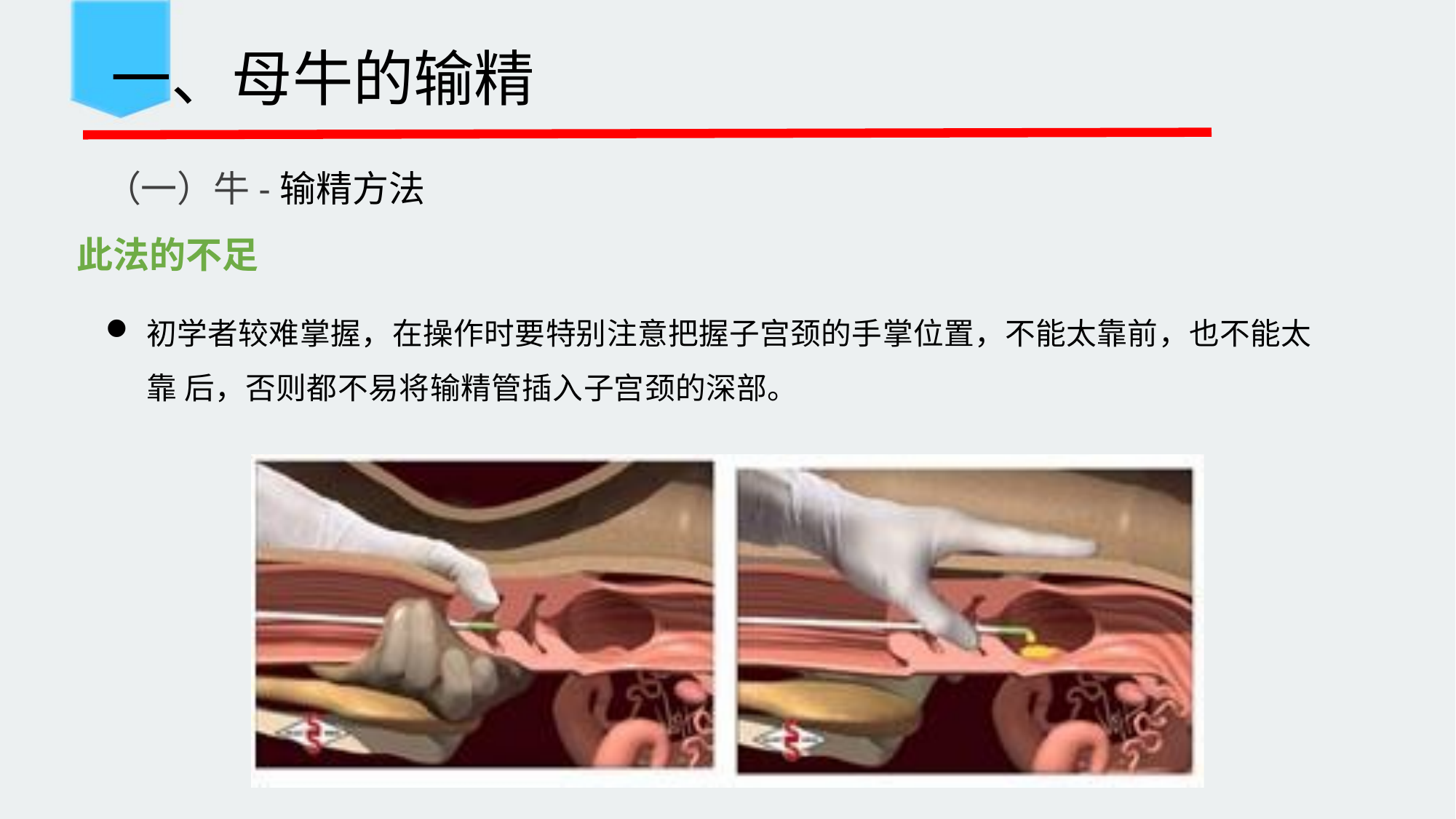

一、母牛的输精
  （一）牛-输精方法
此法的不足
初学者较难掌握，在操作时要特别注意把握子宫颈的手掌位置，不能太靠前，也不能太靠 后，否则都不易将输精管插入子宫颈的深部。